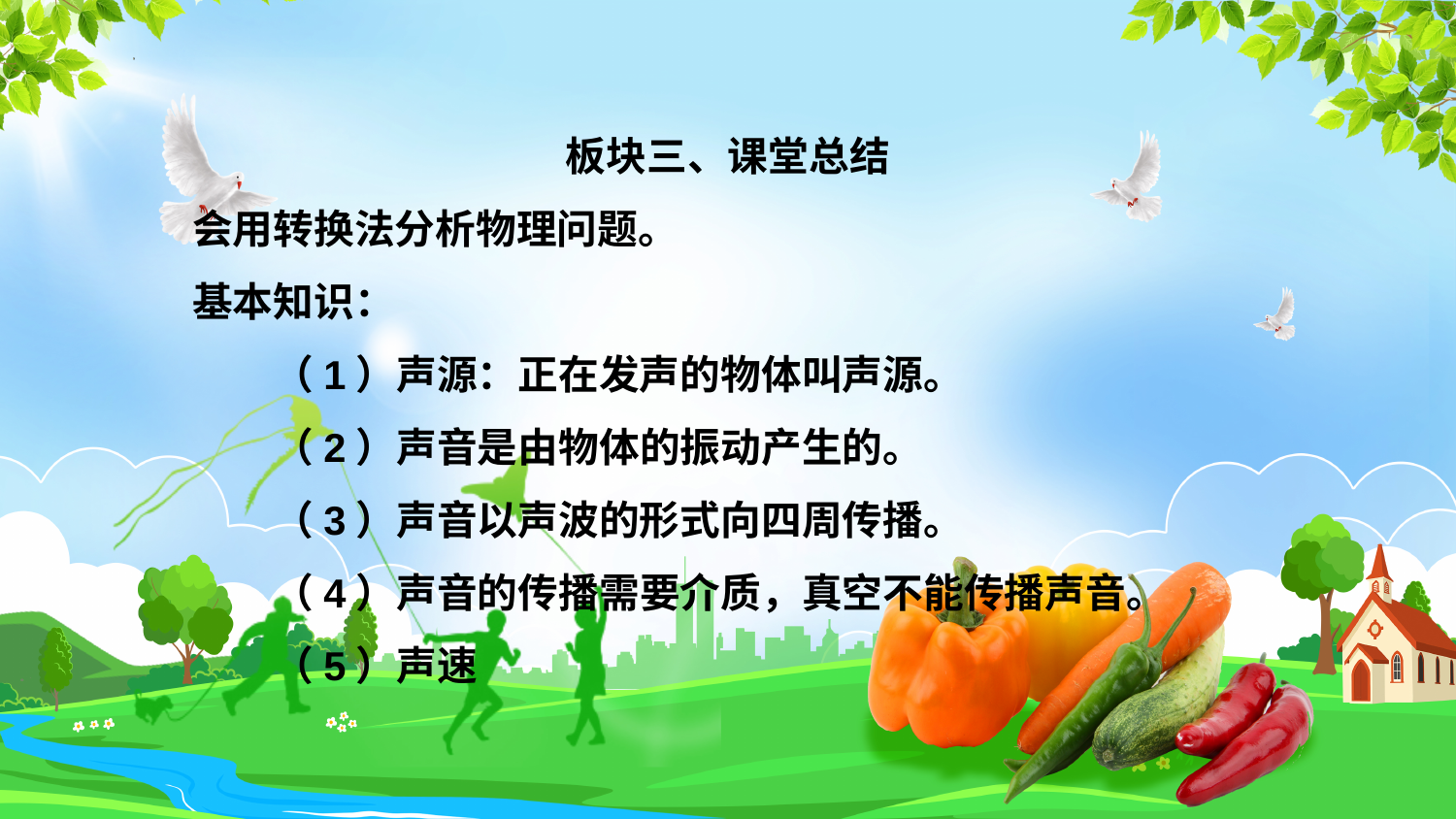

板块三、课堂总结
会用转换法分析物理问题。
基本知识：
　　（1）声源：正在发声的物体叫声源。
　　（2）声音是由物体的振动产生的。
　　（3）声音以声波的形式向四周传播。
　　（4）声音的传播需要介质，真空不能传播声音。
　　（5）声速